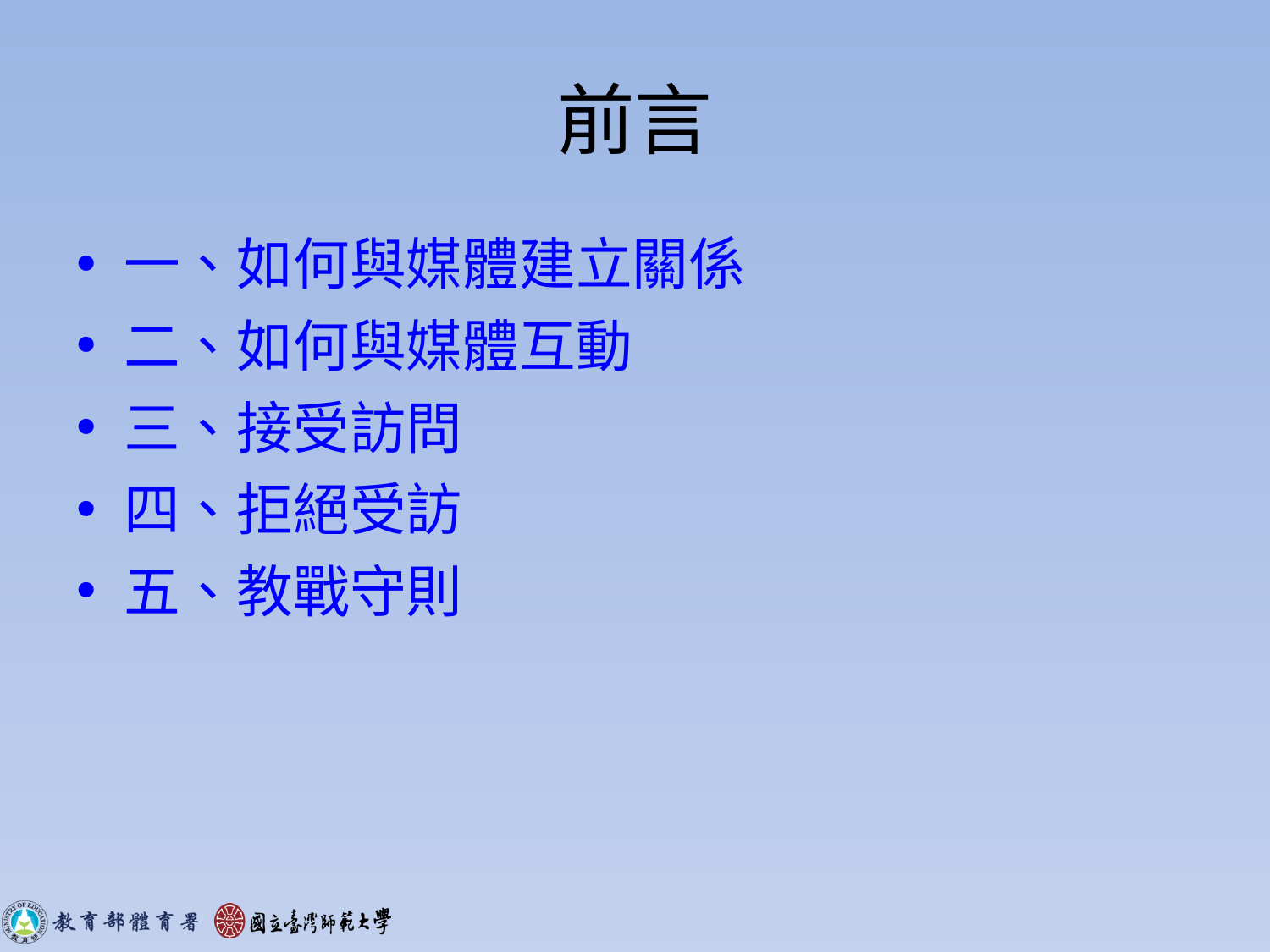

# 前言
一、如何與媒體建立關係
二、如何與媒體互動
三、接受訪問
四、拒絕受訪
五、教戰守則